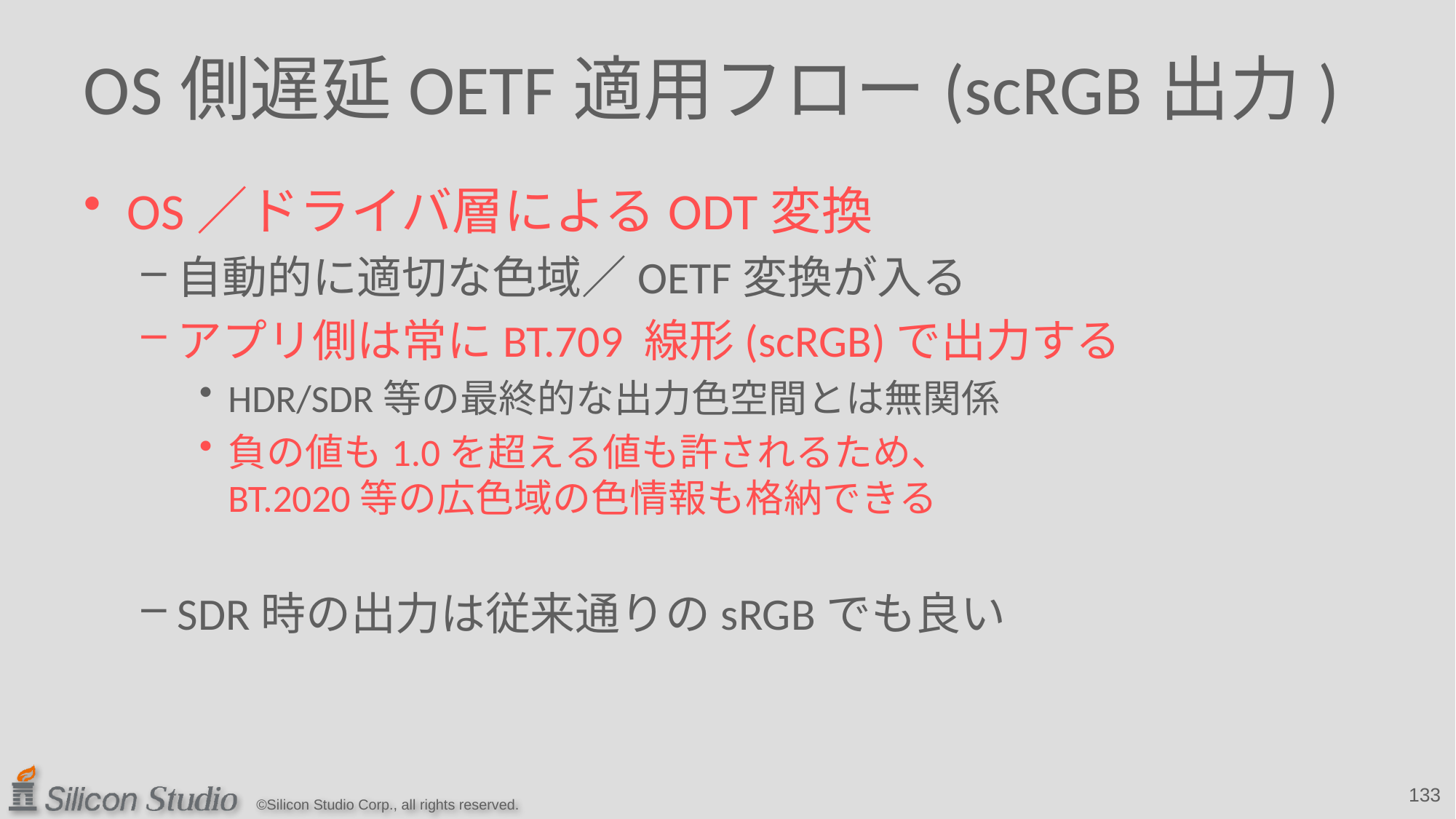

# OS側遅延OETF適用フロー(scRGB出力)
OS／ドライバ層によるODT変換
自動的に適切な色域／OETF変換が入る
アプリ側は常にBT.709 線形(scRGB)で出力する
HDR/SDR等の最終的な出力色空間とは無関係
負の値も1.0を超える値も許されるため、
BT.2020等の広色域の色情報も格納できる

SDR時の出力は従来通りのsRGBでも良い
133